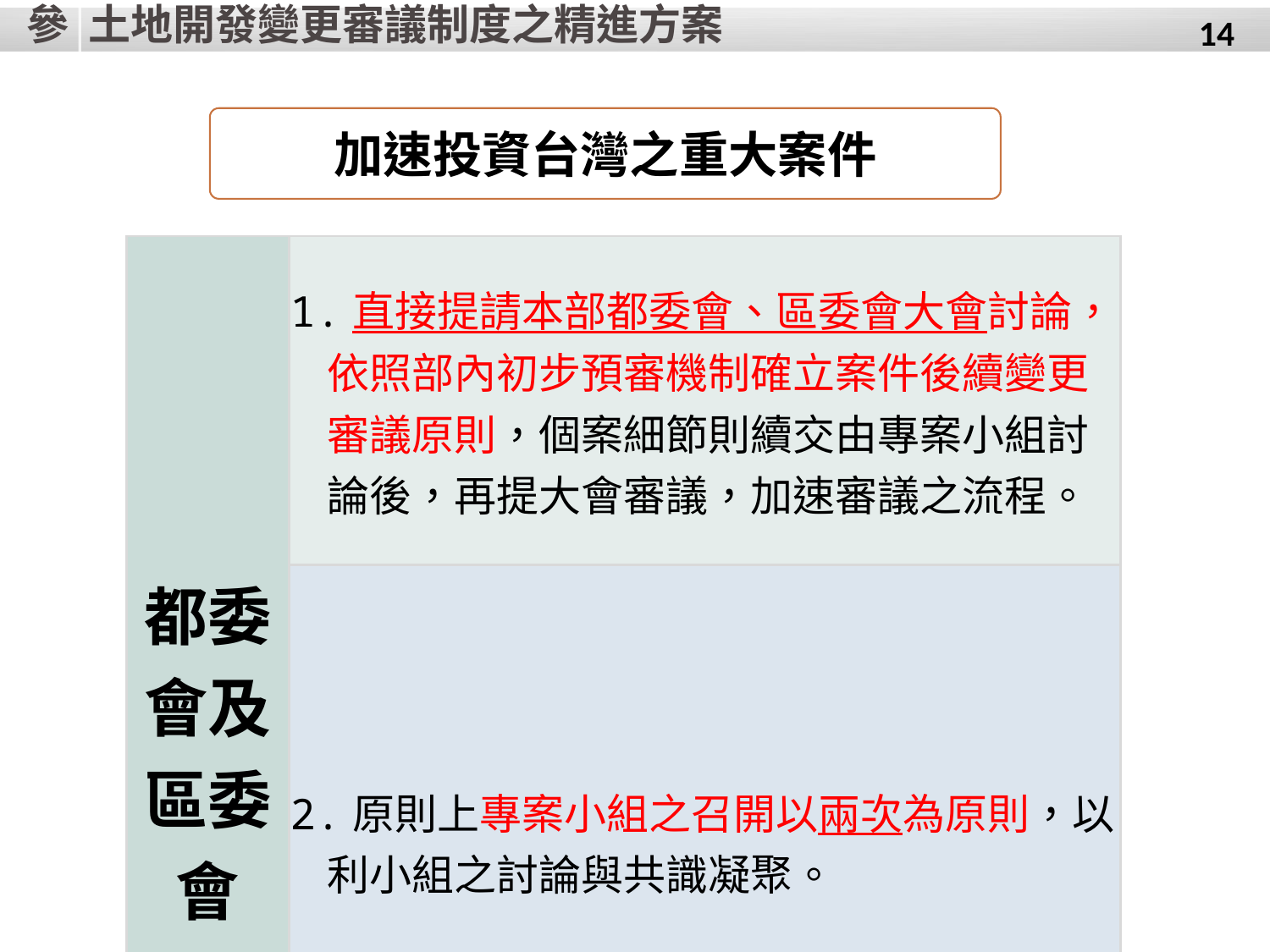

參
土地開發變更審議制度之精進方案
14

加速投資台灣之重大案件
| 都委會及區委會 審議機制 | 1.直接提請本部都委會、區委會大會討論，依照部內初步預審機制確立案件後續變更審議原則，個案細節則續交由專案小組討論後，再提大會審議，加速審議之流程。 |
| --- | --- |
|  | 2.原則上專案小組之召開以兩次為原則，以利小組之討論與共識凝聚。 |